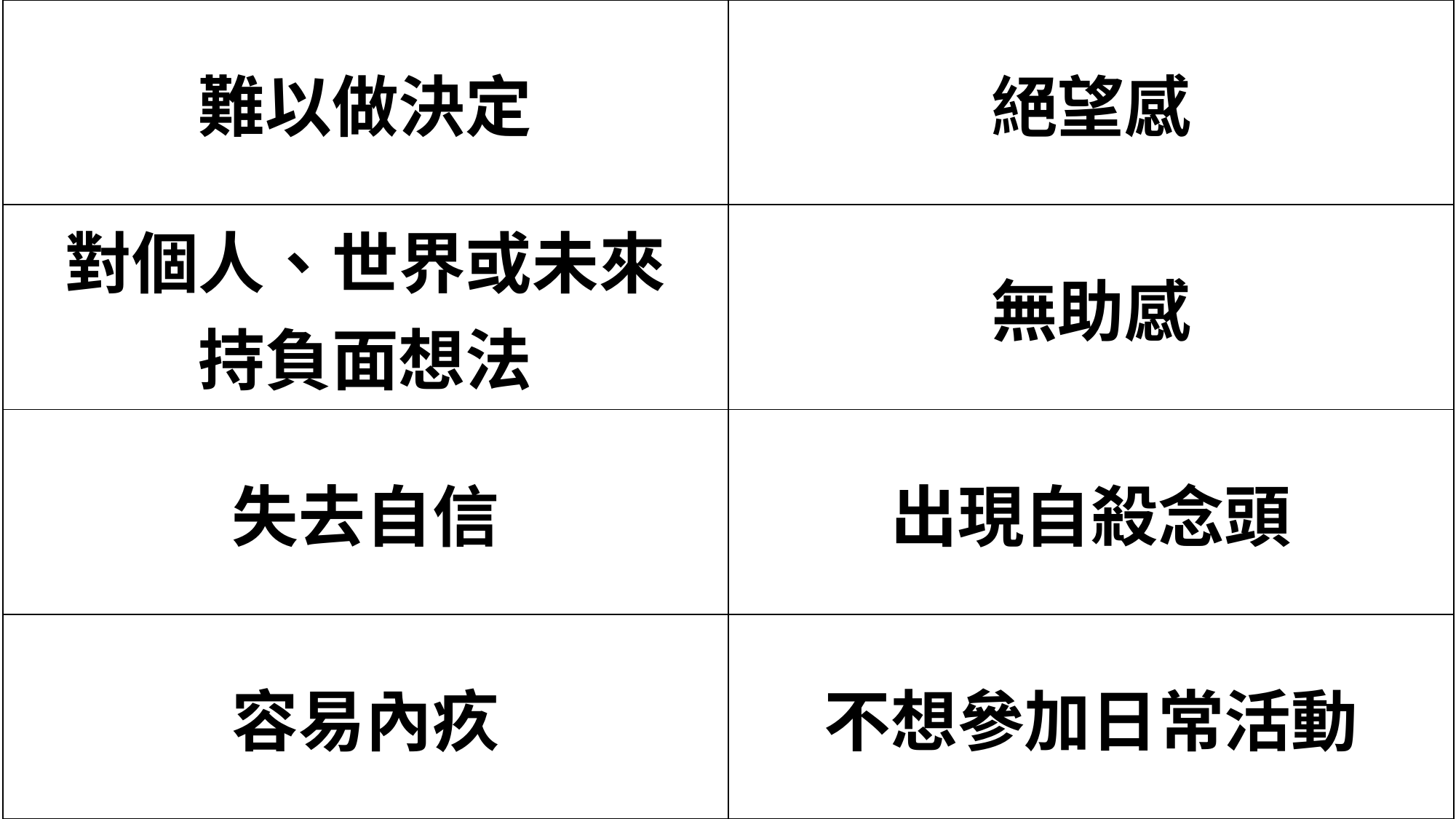

| 難以做決定 | 絕望感 |
| --- | --- |
| 對個人、世界或未來 持負面想法 | 無助感 |
| 失去自信 | 出現自殺念頭 |
| 容易內疚 | 不想參加日常活動 |